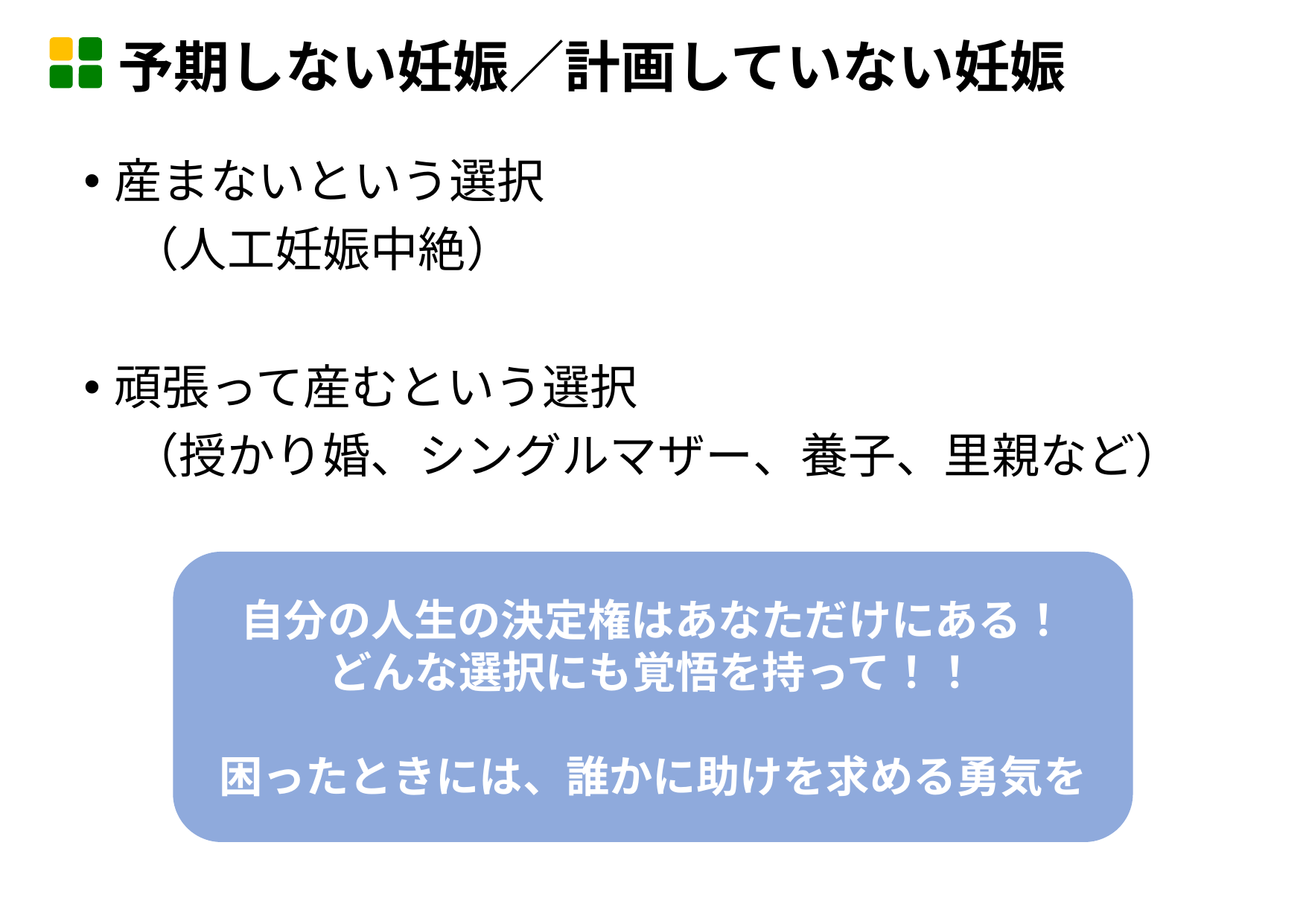

予期しない妊娠／計画していない妊娠

産まないという選択
　（人工妊娠中絶）

頑張って産むという選択
　（授かり婚、シングルマザー、養子、里親など）

自分の人生の決定権はあなただけにある！
どんな選択にも覚悟を持って！！

困ったときには、誰かに助けを求める勇気を